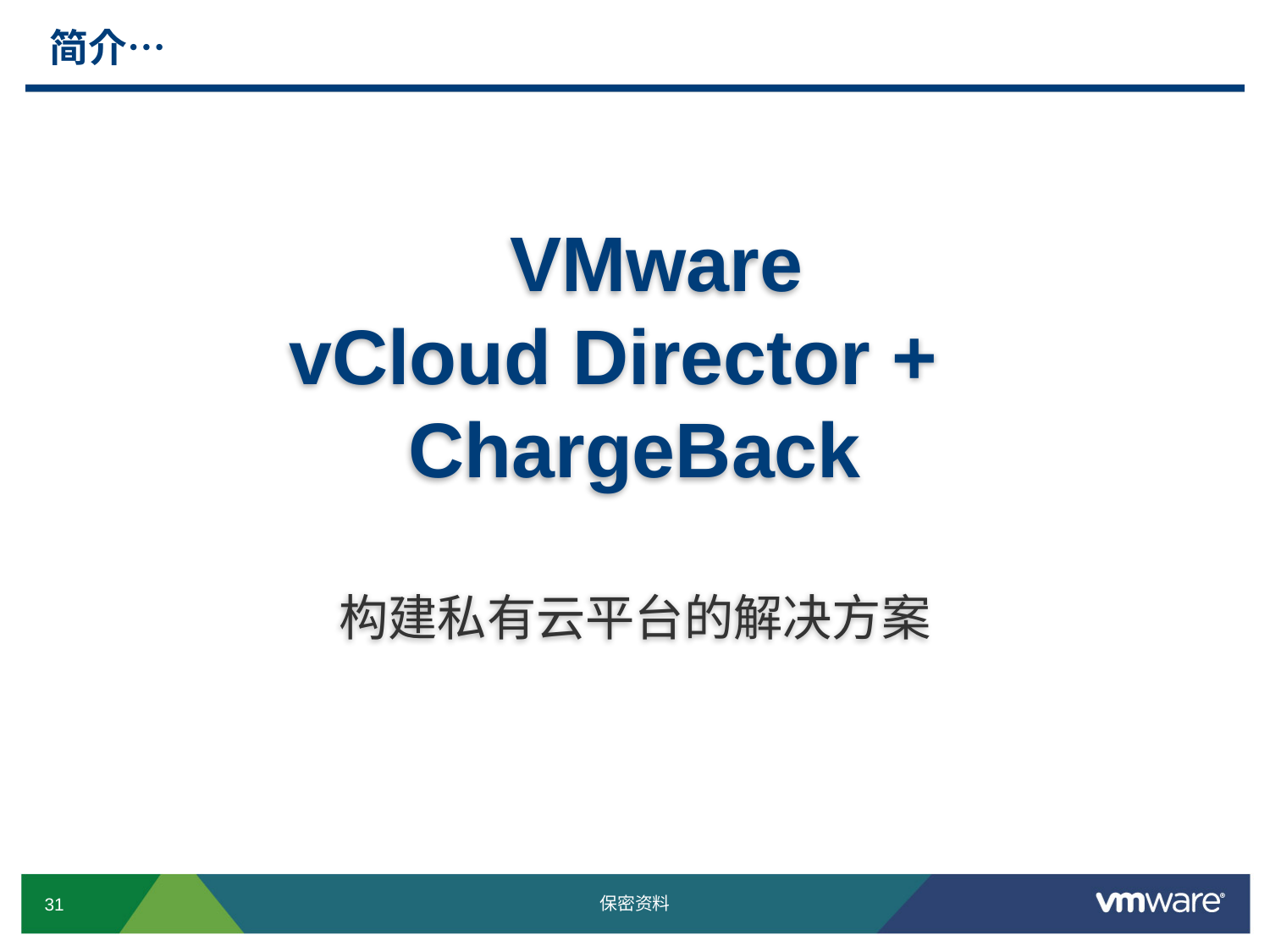

# 简介…
   VMware
vCloud Director +
ChargeBack

构建私有云平台的解决方案